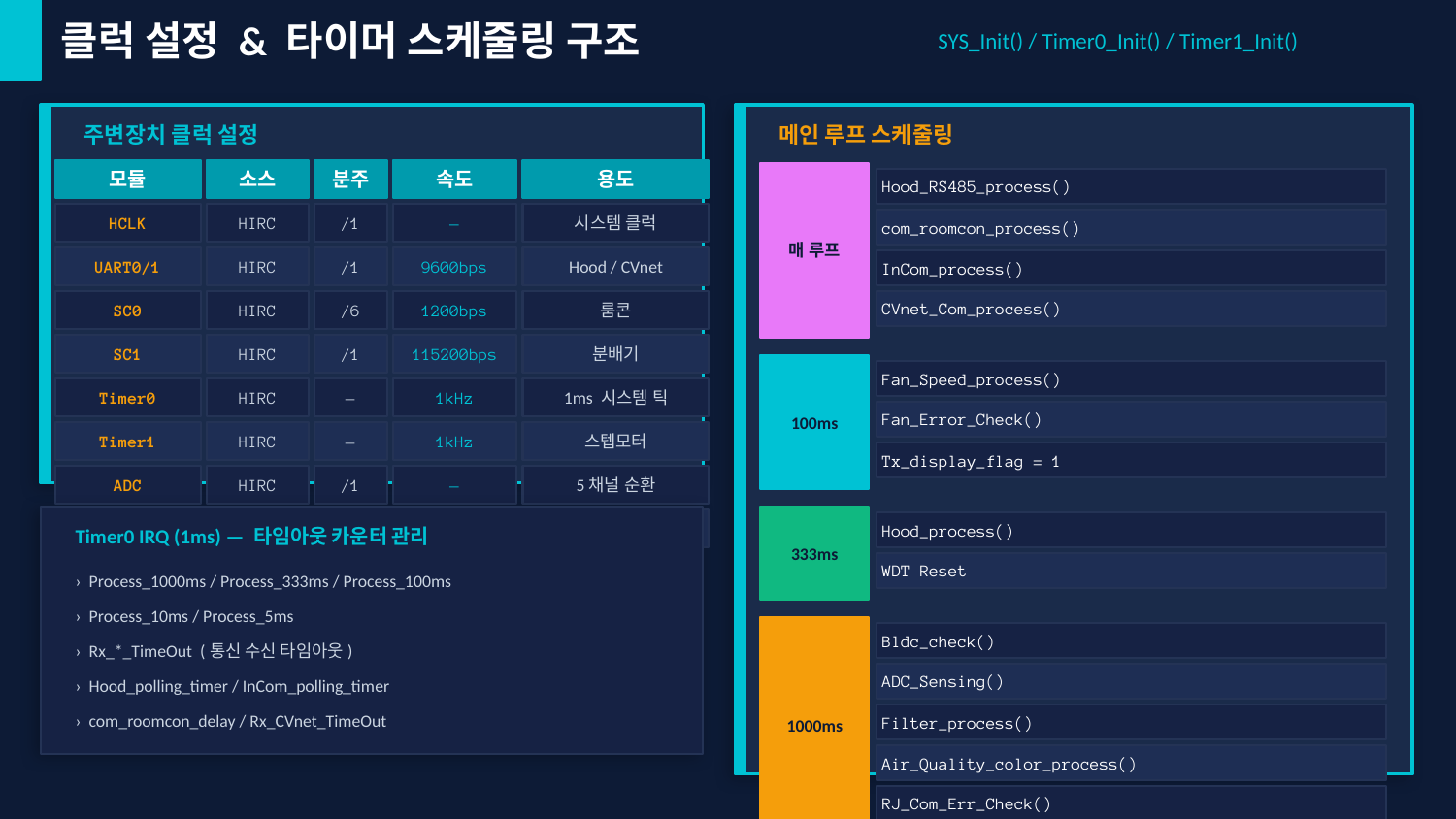

클럭 설정 & 타이머 스케줄링 구조
SYS_Init() / Timer0_Init() / Timer1_Init()

주변장치 클럭 설정
메인 루프 스케줄링

모듈

소스

분주

속도

용도

매 루프

Hood_RS485_process()

HCLK

HIRC

/1

—

시스템 클럭

com_roomcon_process()

UART0/1

HIRC

/1

9600bps

Hood / CVnet

InCom_process()

SC0

HIRC

/6

1200bps

룸콘

CVnet_Com_process()

SC1

HIRC

/1

115200bps

분배기

100ms

Fan_Speed_process()

Timer0

HIRC

—

1kHz

1ms 시스템 틱

Fan_Error_Check()

Timer1

HIRC

—

1kHz

스텝모터

Tx_display_flag = 1

ADC

HIRC

/1

—

5채널 순환

333ms

PWM0/1

HIRC

—

1kHz

BLDC 듀티 제어

Hood_process()
Timer0 IRQ (1ms) — 타임아웃 카운터 관리

WDT Reset
›  Process_1000ms / Process_333ms / Process_100ms
›  Process_10ms / Process_5ms

1000ms

Bldc_check()
›  Rx_*_TimeOut  (통신 수신 타임아웃)

ADC_Sensing()
›  Hood_polling_timer / InCom_polling_timer
›  com_roomcon_delay / Rx_CVnet_TimeOut

Filter_process()

Air_Quality_color_process()

RJ_Com_Err_Check()

비동기

EEP_Save_process()  (EEP_Save_Flag)